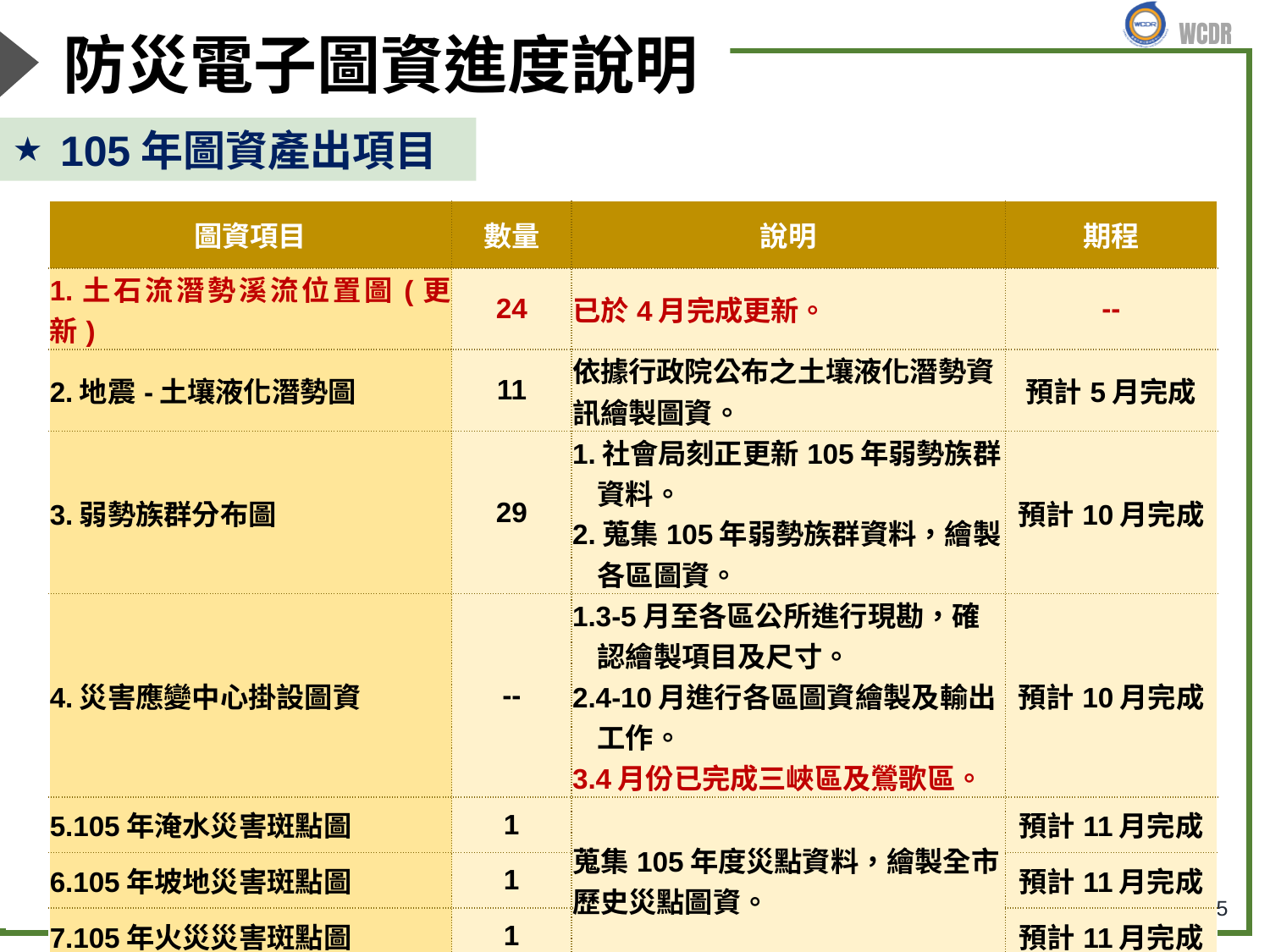

# 防災電子圖資進度說明
105年圖資產出項目

| 圖資項目 | 數量 | 說明 | 期程 |
| --- | --- | --- | --- |
| 1.土石流潛勢溪流位置圖(更新) | 24 | 已於4月完成更新。 | -- |
| 2.地震-土壤液化潛勢圖 | 11 | 依據行政院公布之土壤液化潛勢資訊繪製圖資。 | 預計5月完成 |
| 3.弱勢族群分布圖 | 29 | 1.社會局刻正更新105年弱勢族群資料。 2.蒐集105年弱勢族群資料，繪製各區圖資。 | 預計10月完成 |
| 4.災害應變中心掛設圖資 | -- | 1.3-5月至各區公所進行現勘，確認繪製項目及尺寸。 2.4-10月進行各區圖資繪製及輸出工作。 3.4月份已完成三峽區及鶯歌區。 | 預計10月完成 |
| 5.105年淹水災害斑點圖 | 1 | 蒐集105年度災點資料，繪製全市歷史災點圖資。 | 預計11月完成 |
| 6.105年坡地災害斑點圖 | 1 |  | 預計11月完成 |
| 7.105年火災災害斑點圖 | 1 |  | 預計11月完成 |
25